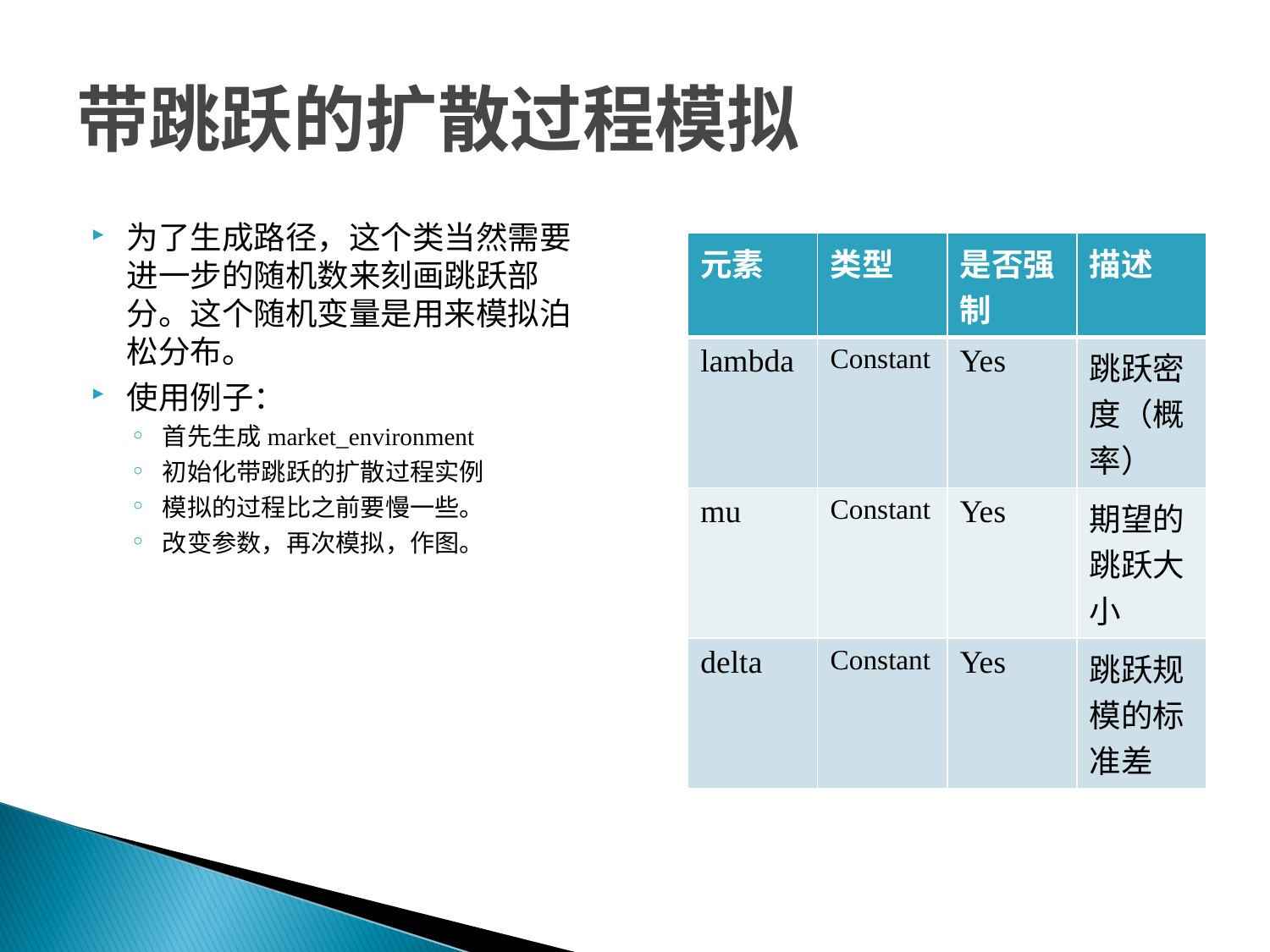

# 带跳跃的扩散过程模拟
为了生成路径，这个类当然需要进一步的随机数来刻画跳跃部分。这个随机变量是用来模拟泊松分布。
使用例子：
首先生成market_environment
初始化带跳跃的扩散过程实例
模拟的过程比之前要慢一些。
改变参数，再次模拟，作图。
| 元素 | 类型 | 是否强制 | 描述 |
| --- | --- | --- | --- |
| lambda | Constant | Yes | 跳跃密度（概率） |
| mu | Constant | Yes | 期望的跳跃大小 |
| delta | Constant | Yes | 跳跃规模的标准差 |